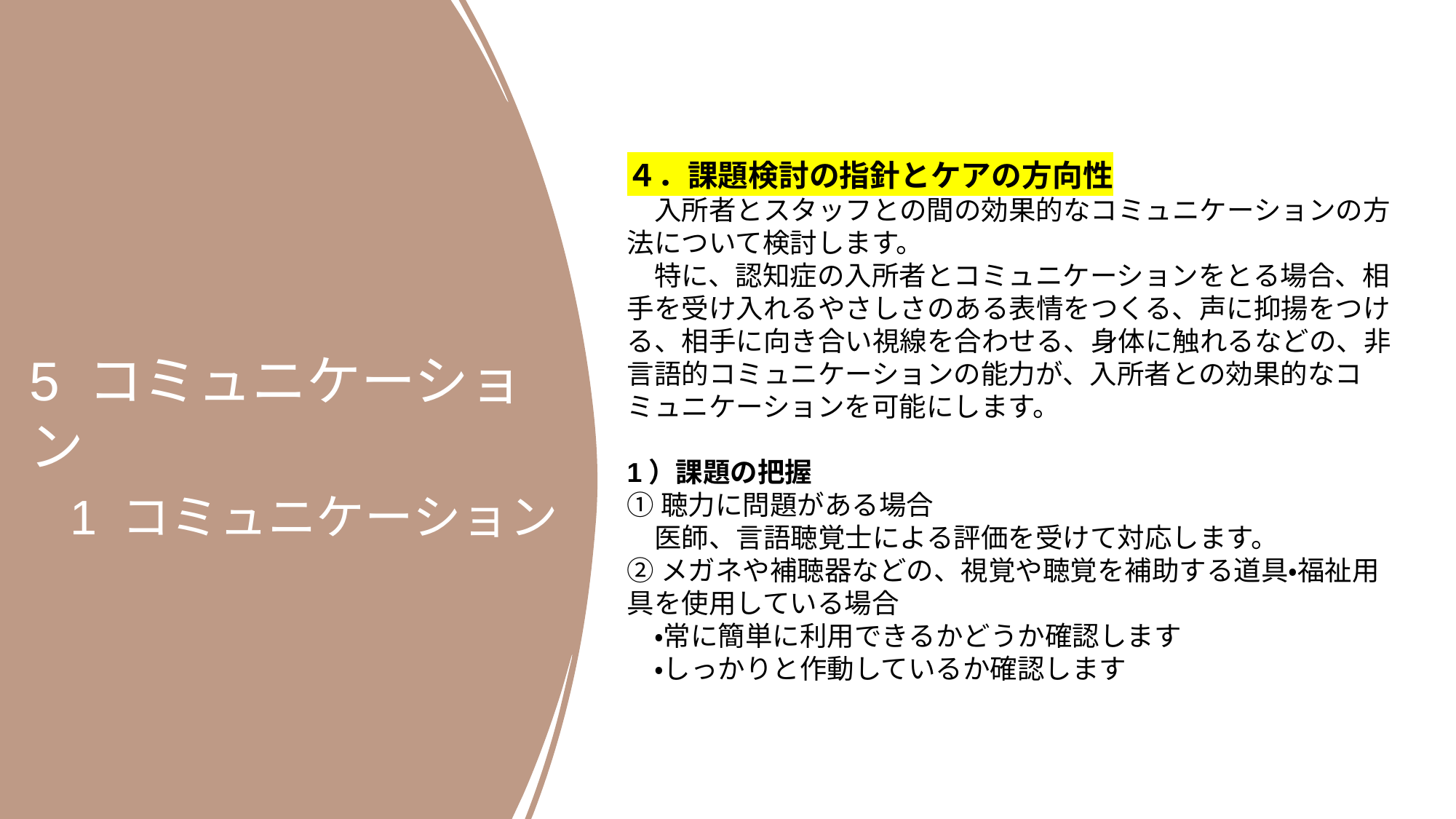

5 コミュニケーション
   1 コミュニケーション
４．課題検討の指針とケアの方向性
　入所者とスタッフとの間の効果的なコミュニケーションの方法について検討します。
　特に、認知症の入所者とコミュニケーションをとる場合、相手を受け入れるやさしさのある表情をつくる、声に抑揚をつける、相手に向き合い視線を合わせる、身体に触れるなどの、非言語的コミュニケーションの能力が、入所者との効果的なコミュニケーションを可能にします。

1）課題の把握
①聴力に問題がある場合
　医師、言語聴覚士による評価を受けて対応します。
②メガネや補聴器などの、視覚や聴覚を補助する道具・福祉用具を使用している場合
　・常に簡単に利用できるかどうか確認します
　・しっかりと作動しているか確認します